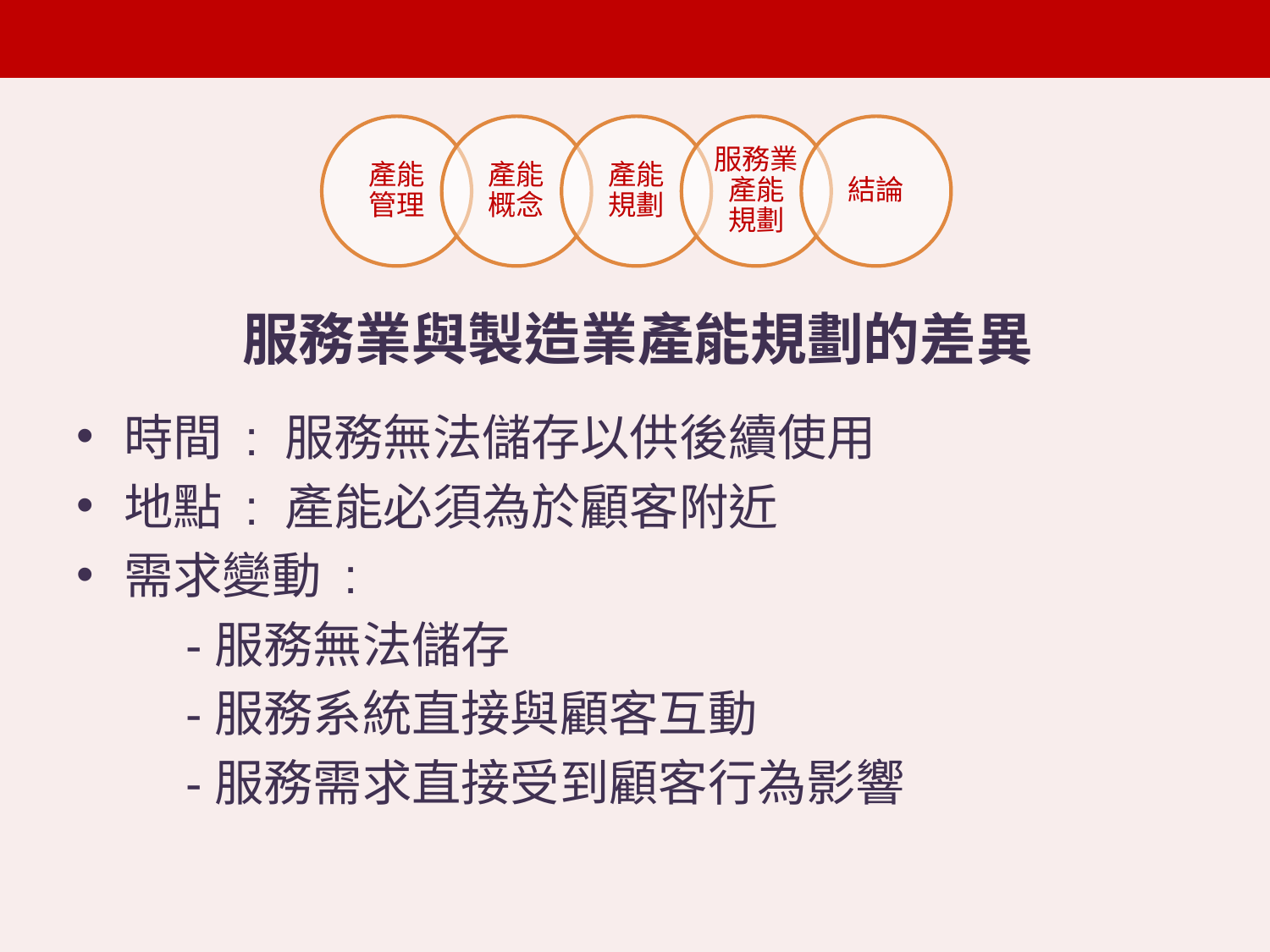

產能
管理
產能
概念
產能
規劃
服務業產能
規劃
結論
            服務業與製造業產能規劃的差異

時間 : 服務無法儲存以供後續使用
地點 : 產能必須為於顧客附近
需求變動 :
        -服務無法儲存
        -服務系統直接與顧客互動
        -服務需求直接受到顧客行為影響